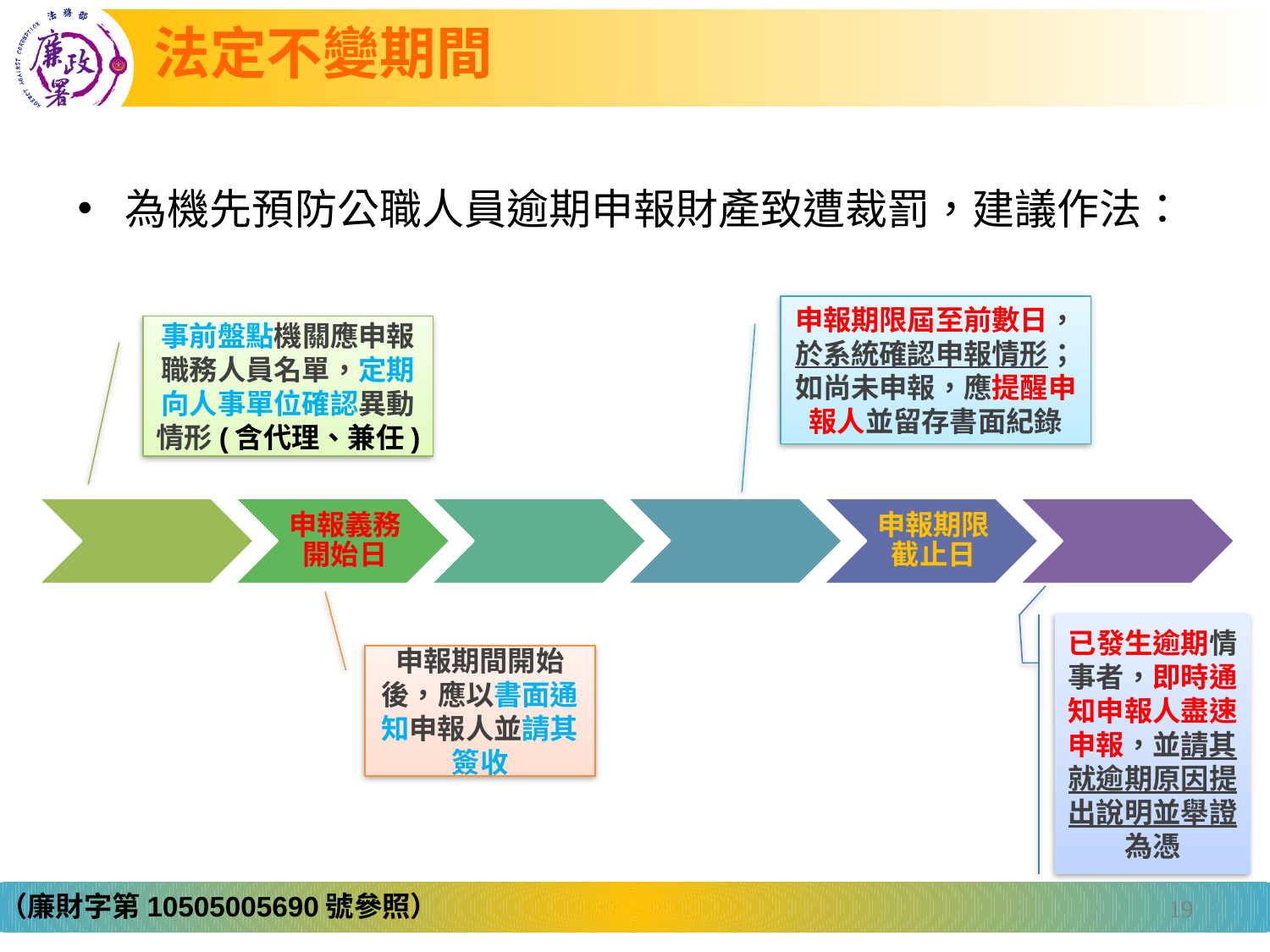

# 法定不變期間

申報義務開始日

申報期限截止日

為機先預防公職人員逾期申報財產致遭裁罰，建議作法：
申報期限屆至前數日，於系統確認申報情形；如尚未申報，應提醒申報人並留存書面紀錄
事前盤點機關應申報職務人員名單，定期向人事單位確認異動情形(含代理、兼任)
已發生逾期情事者，即時通知申報人盡速申報，並請其就逾期原因提出說明並舉證為憑
申報期間開始後，應以書面通知申報人並請其簽收
（廉財字第10505005690號參照）
19